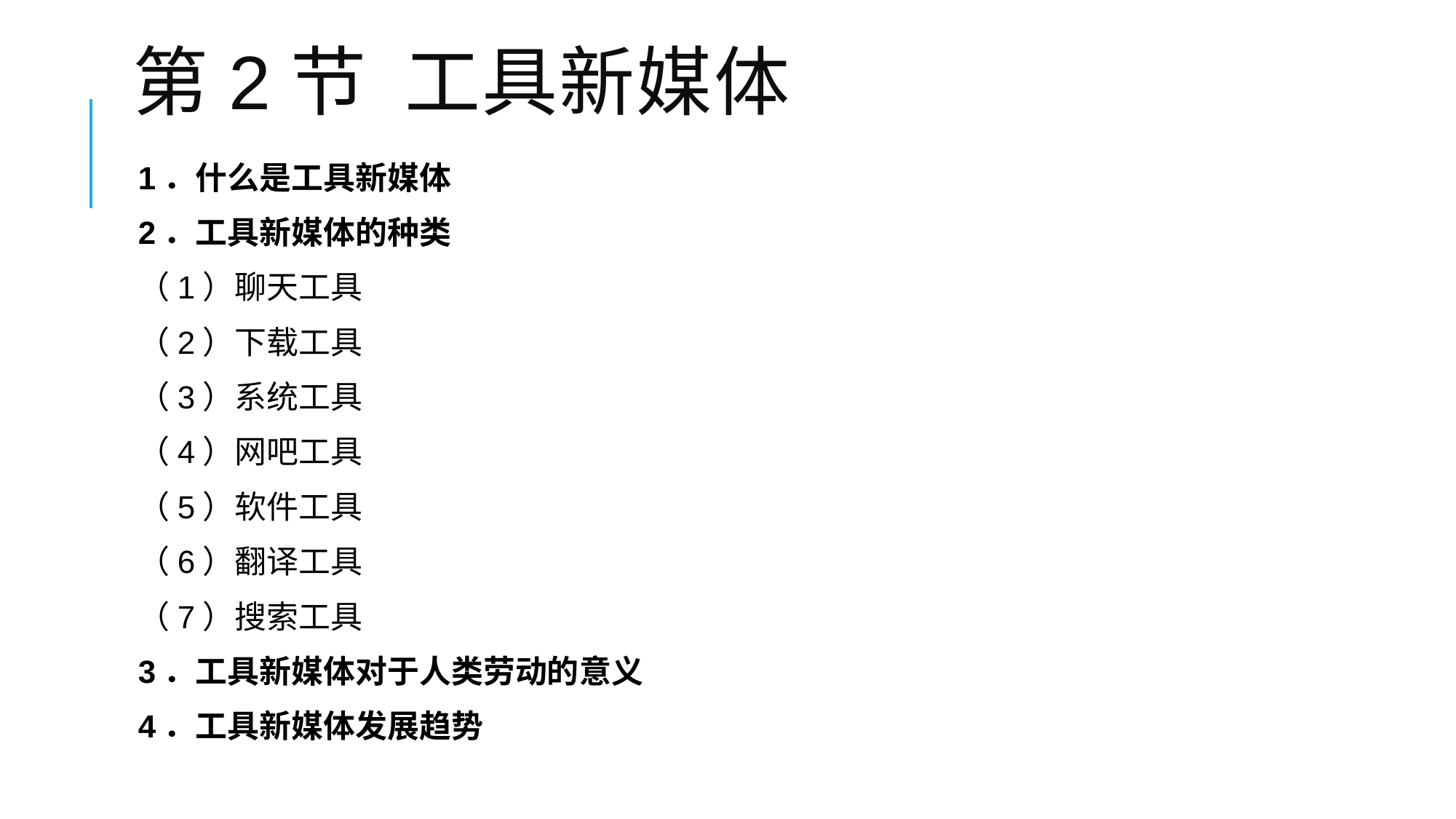

# 第2节  工具新媒体
1．什么是工具新媒体
2．工具新媒体的种类
（1）聊天工具
（2）下载工具
（3）系统工具
（4）网吧工具
（5）软件工具
（6）翻译工具
（7）搜索工具
3．工具新媒体对于人类劳动的意义
4．工具新媒体发展趋势